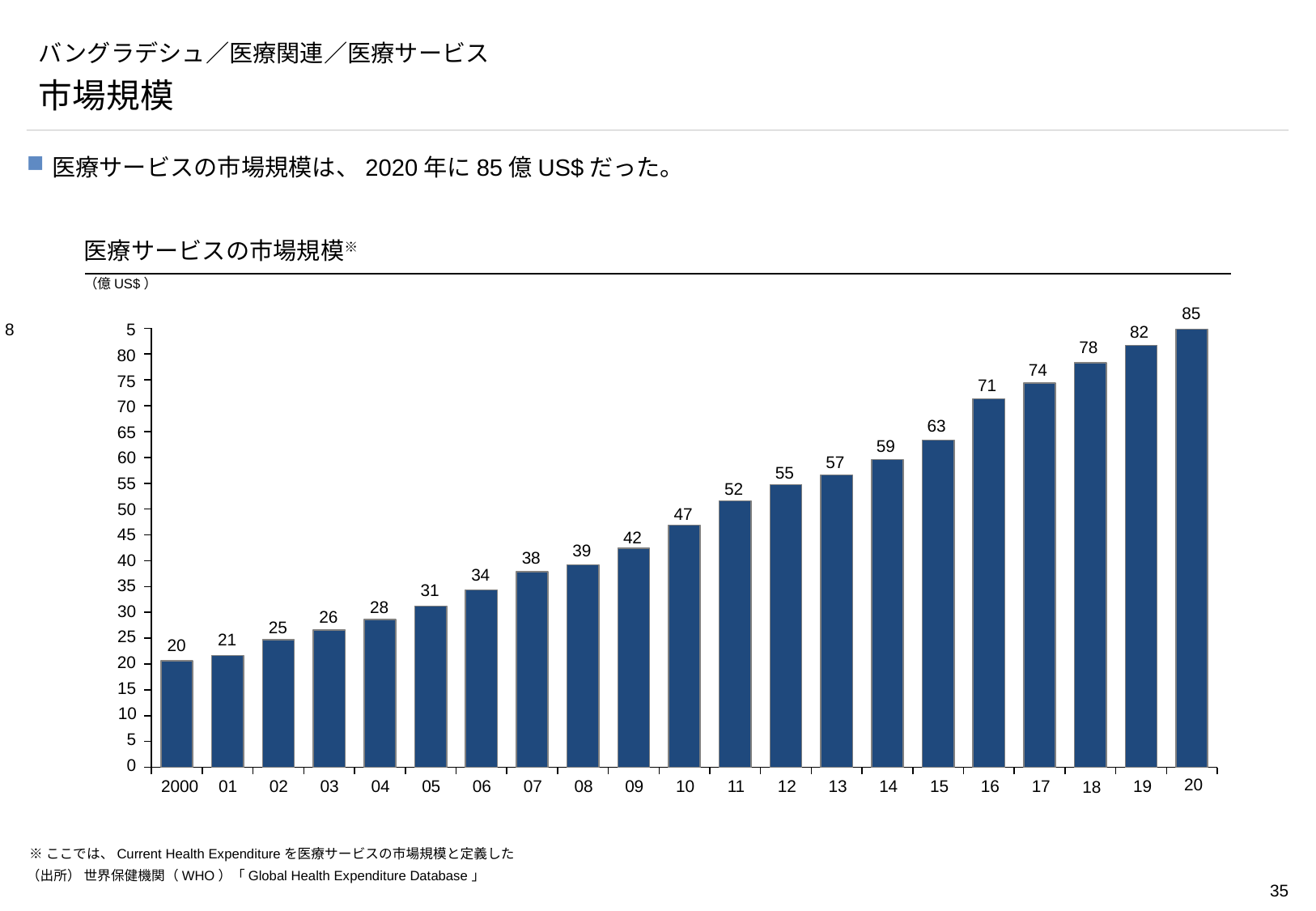

# バングラデシュ／医療関連／医療サービス
市場規模
医療サービスの市場規模は、2020年に85億US$だった。
医療サービスの市場規模※
（億US$）
85

### Chart

| Category |  |
|---|---|
8	5
82
78
80
74
75
71
70
63
65
59
60
57
55
55
52
50
47
45
42
39
38
40
34
35
31
28
30
26
25
25
21
20
20
15
10
5
0
20
2000
01
02
03
04
05
06
07
08
09
10
11
12
13
14
15
16
17
19
18
※ここでは、Current Health Expenditureを医療サービスの市場規模と定義した
（出所） 世界保健機関（WHO）「Global Health Expenditure Database」